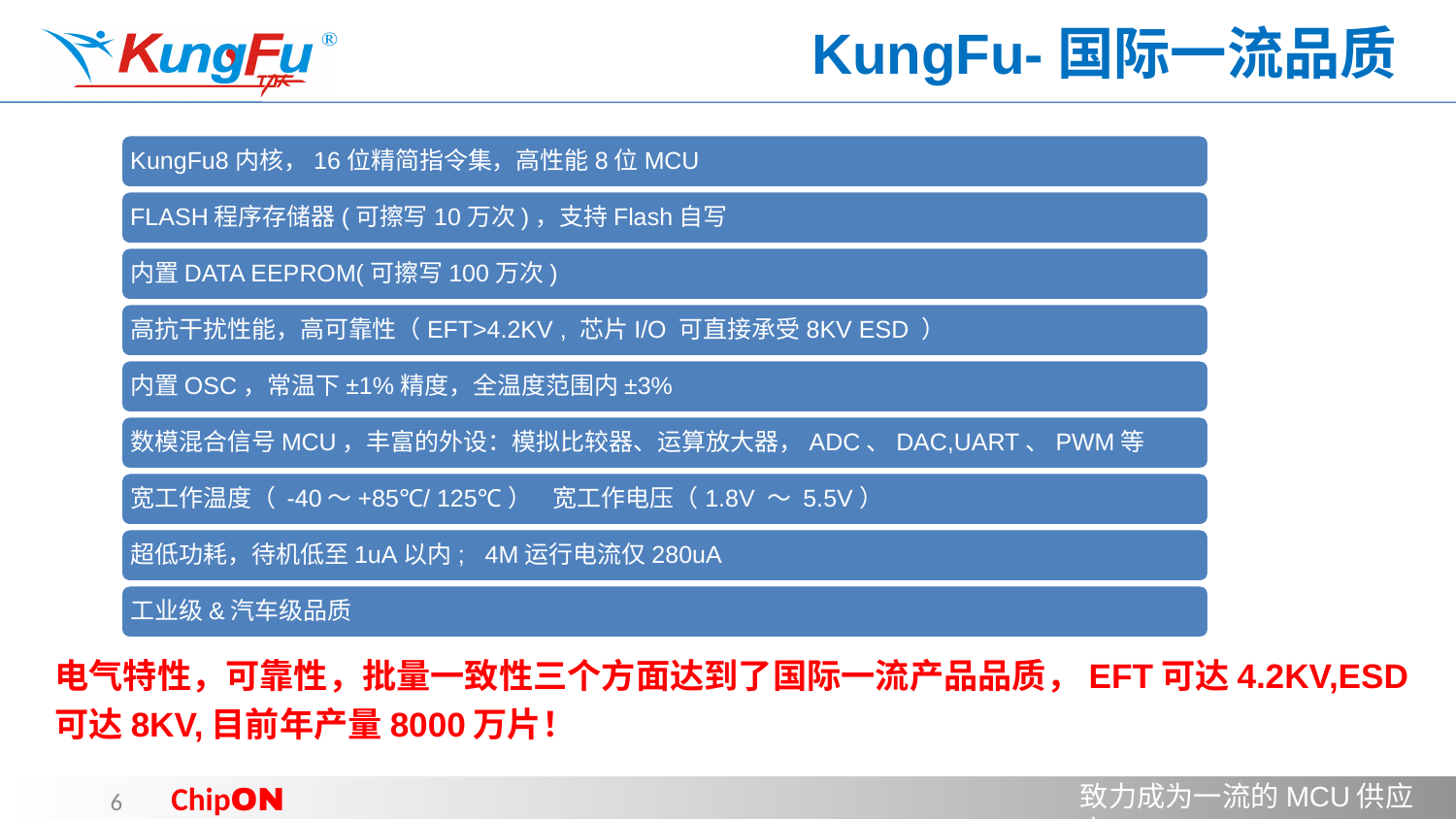

# KungFu-国际一流品质
KungFu8内核，16位精简指令集，高性能8位MCU
FLASH程序存储器(可擦写10万次)，支持Flash自写
内置DATA EEPROM(可擦写100万次)
高抗干扰性能，高可靠性（EFT>4.2KV , 芯片I/O 可直接承受8KV ESD ）
内置OSC，常温下±1%精度，全温度范围内±3%
数模混合信号MCU，丰富的外设：模拟比较器、运算放大器，ADC、DAC,UART、PWM等
宽工作温度（ -40～+85℃/ 125℃）    宽工作电压（1.8V ～ 5.5V）
超低功耗，待机低至1uA以内;   4M运行电流仅280uA
工业级&汽车级品质

电气特性，可靠性，批量一致性三个方面达到了国际一流产品品质，EFT可达4.2KV,ESD
可达8KV,目前年产量8000万片！
6